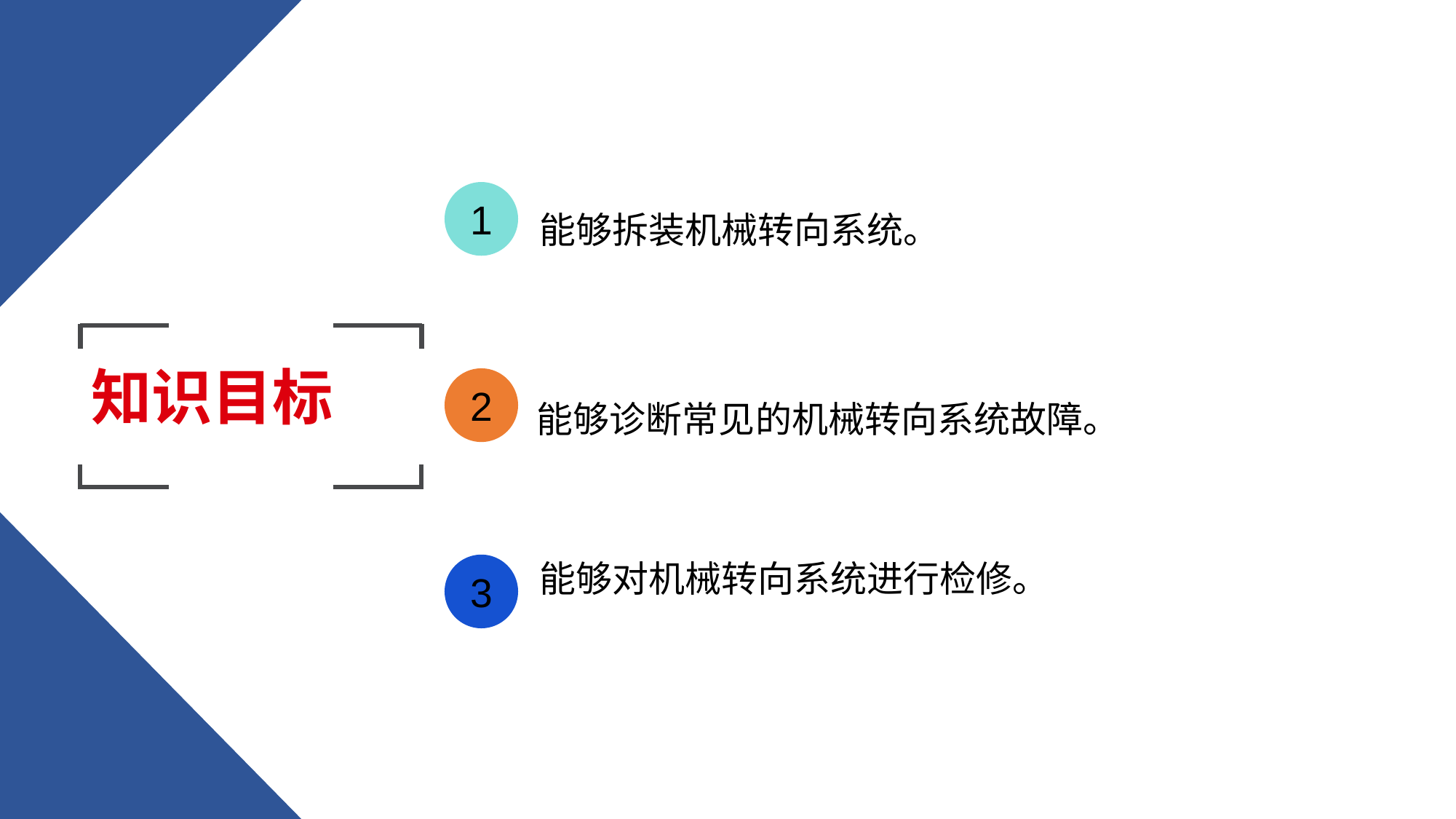

1
能够拆装机械转向系统。
知识目标
2
能够诊断常见的机械转向系统故障。

能够对机械转向系统进行检修。
3